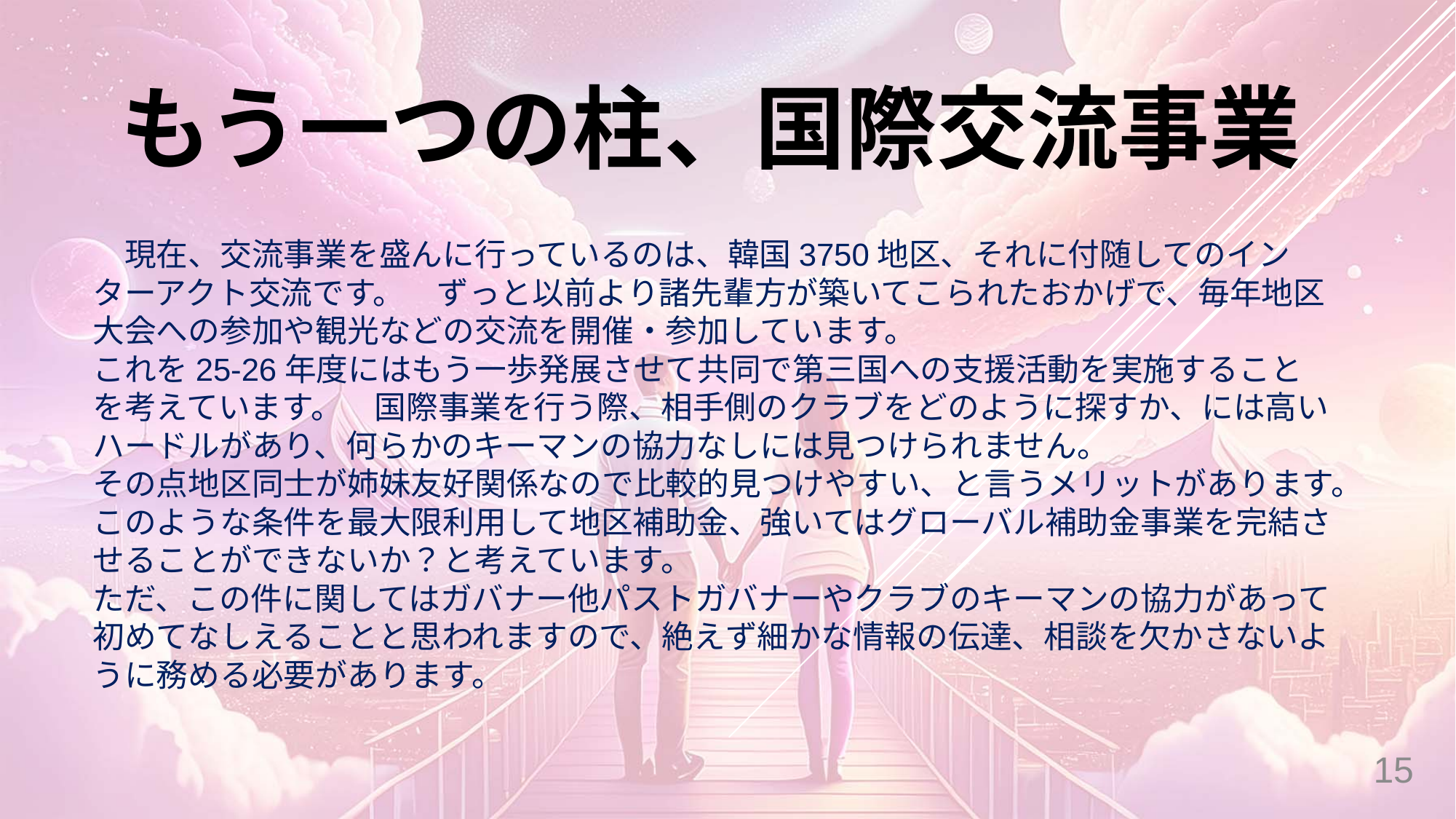

もう一つの柱、国際交流事業
　現在、交流事業を盛んに行っているのは、韓国3750地区、それに付随してのインターアクト交流です。　ずっと以前より諸先輩方が築いてこられたおかげで、毎年地区大会への参加や観光などの交流を開催・参加しています。
これを25-26年度にはもう一歩発展させて共同で第三国への支援活動を実施することを考えています。　国際事業を行う際、相手側のクラブをどのように探すか、には高いハードルがあり、何らかのキーマンの協力なしには見つけられません。
その点地区同士が姉妹友好関係なので比較的見つけやすい、と言うメリットがあります。
このような条件を最大限利用して地区補助金、強いてはグローバル補助金事業を完結させることができないか？と考えています。
ただ、この件に関してはガバナー他パストガバナーやクラブのキーマンの協力があって初めてなしえることと思われますので、絶えず細かな情報の伝達、相談を欠かさないように務める必要があります。
15